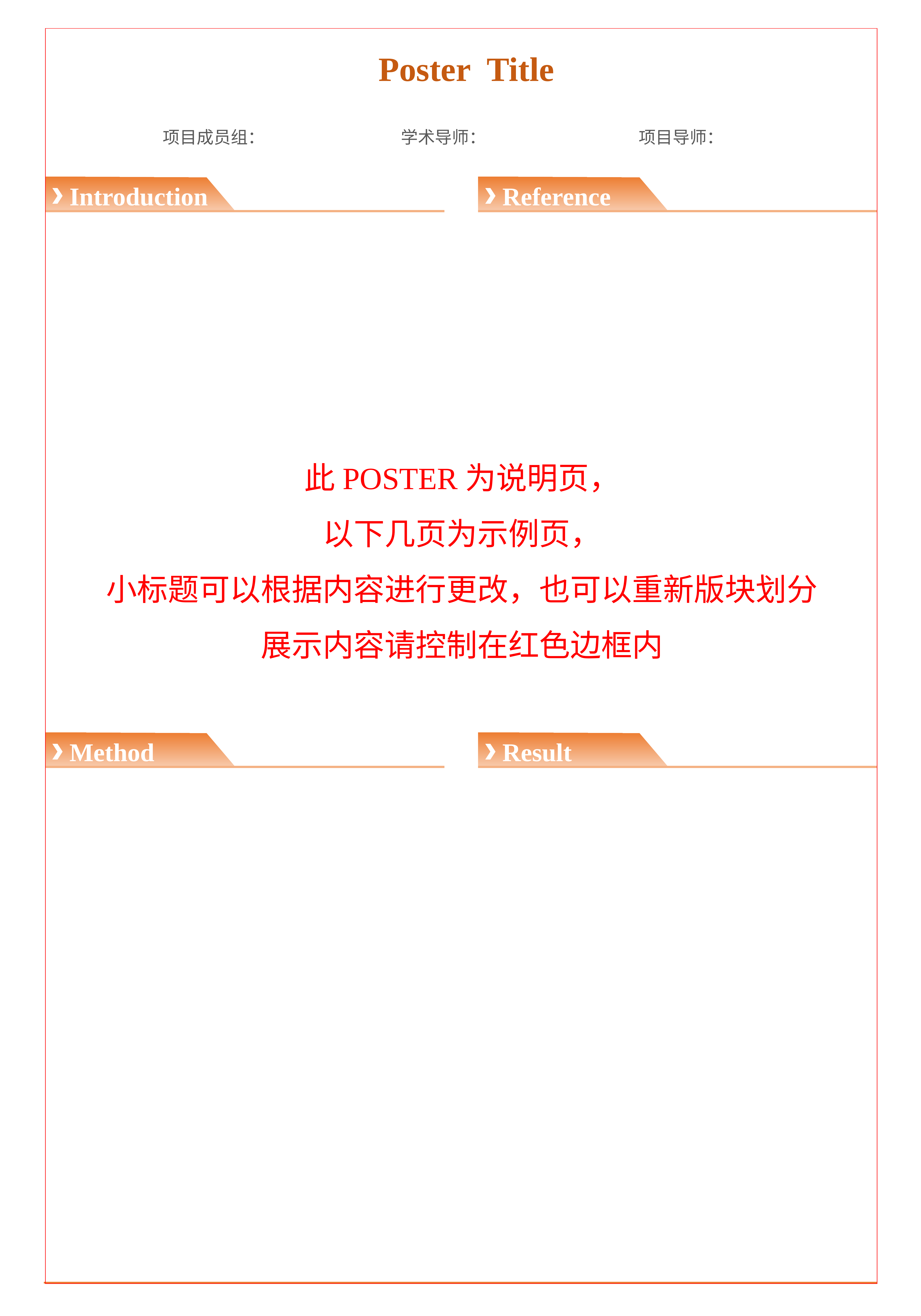

Poster  Title

项目成员组：
学术导师：
项目导师：
Introduction
Reference

此POSTER为说明页，
以下几页为示例页，
小标题可以根据内容进行更改，也可以重新版块划分
展示内容请控制在红色边框内

Method
Result